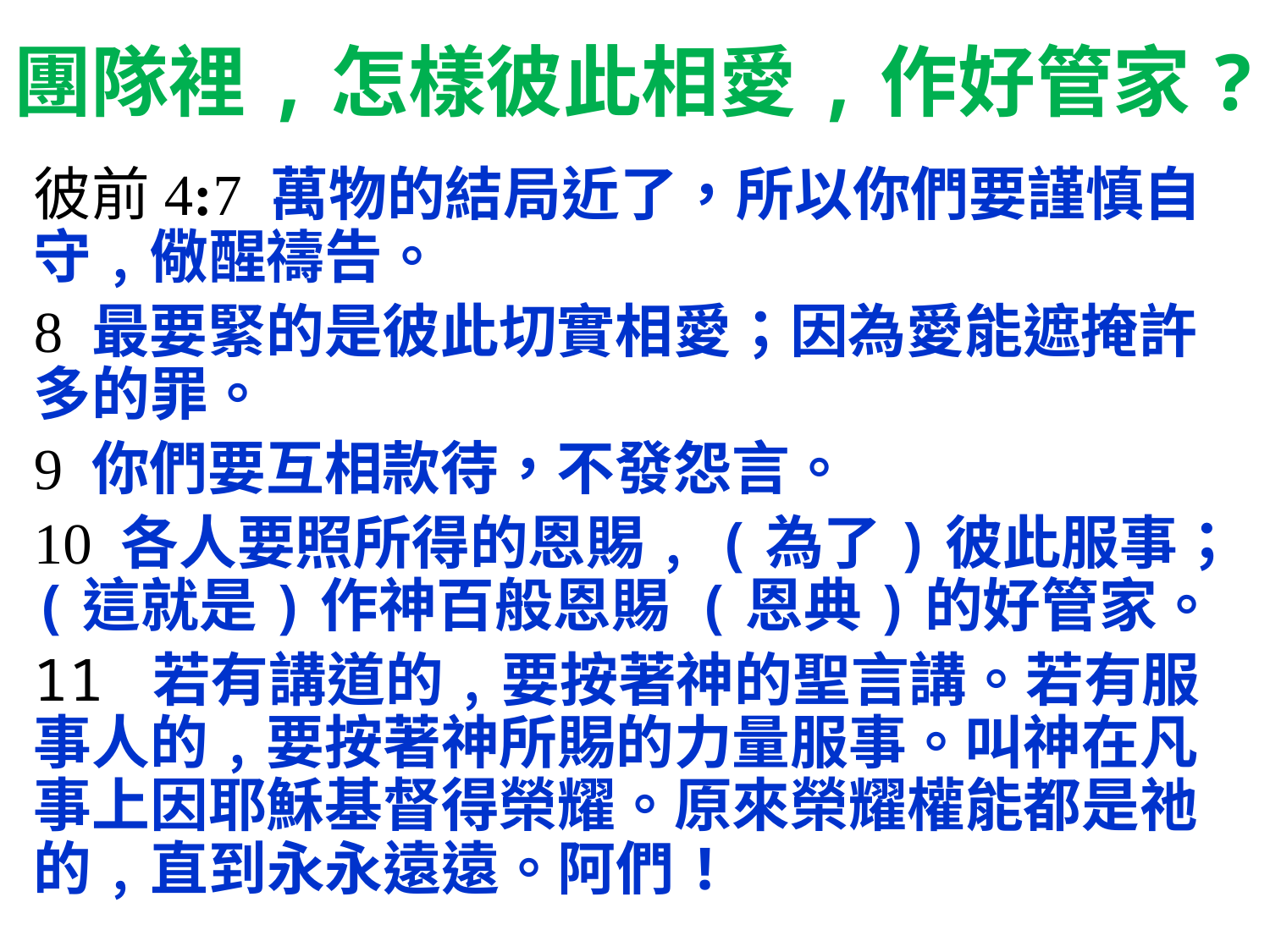

# 團隊裡,怎樣彼此相愛,作好管家?
彼前4:7 萬物的結局近了，所以你們要謹慎自守﹐儆醒禱告。
8 最要緊的是彼此切實相愛；因為愛能遮掩許多的罪。
9 你們要互相款待，不發怨言。
10 各人要照所得的恩賜﹐(為了)彼此服事；(這就是)作神百般恩賜 (恩典)的好管家。
11 若有講道的﹐要按著神的聖言講。若有服事人的﹐要按著神所賜的力量服事。叫神在凡事上因耶穌基督得榮耀。原來榮耀權能都是祂的﹐直到永永遠遠。阿們!